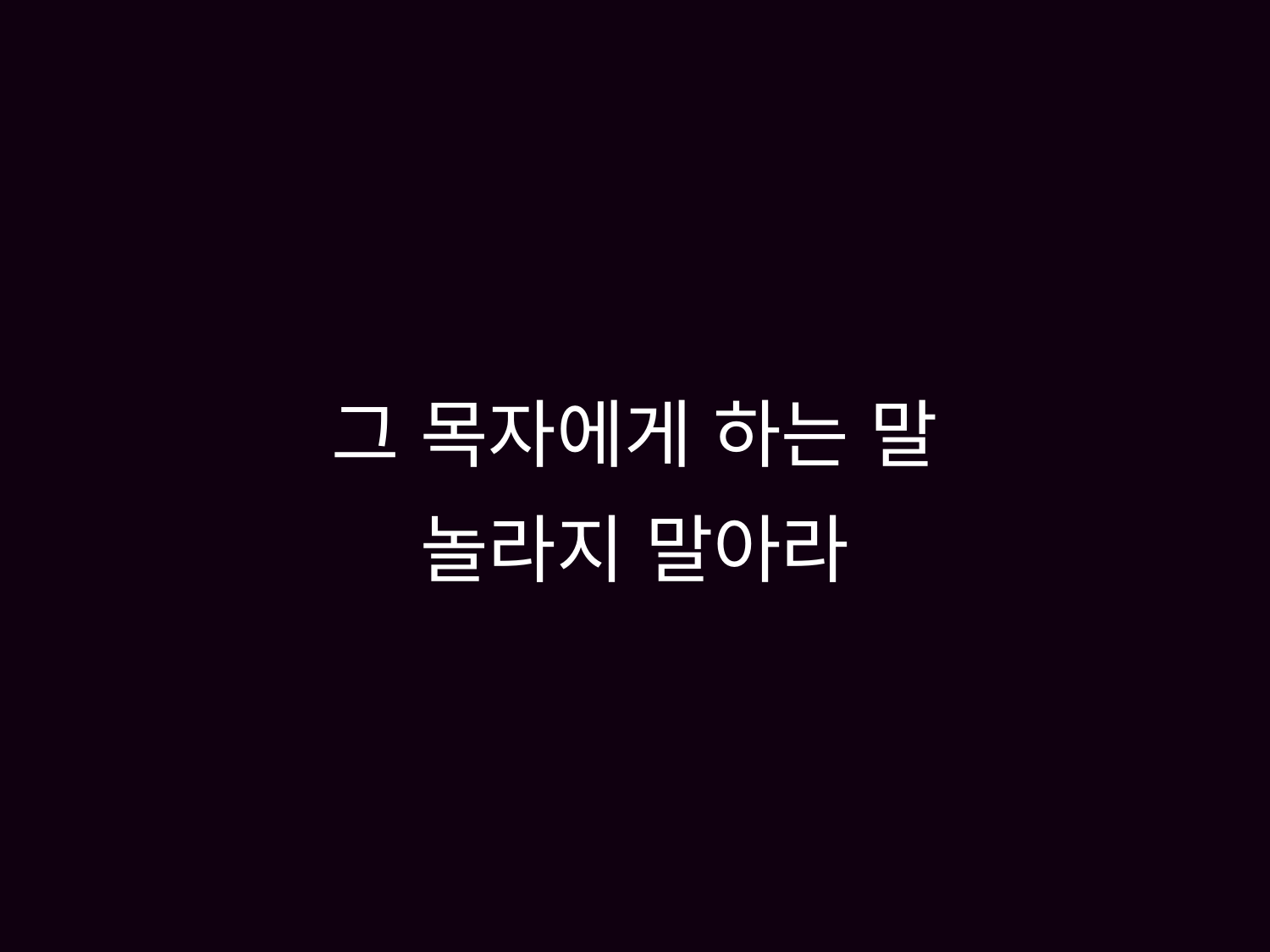

# 그 목자에게 하는 말 놀라지 말아라